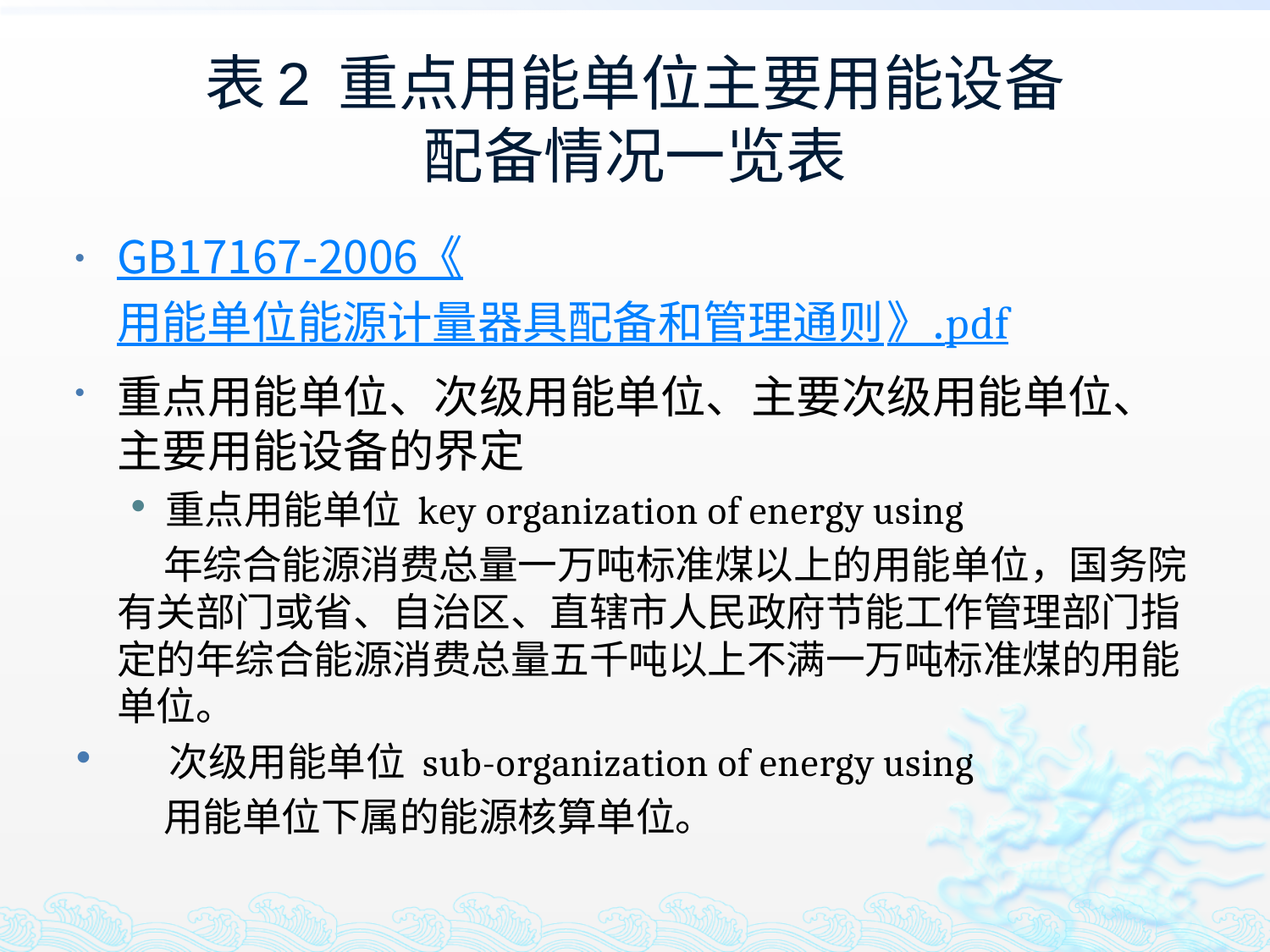

# 表2 重点用能单位主要用能设备 配备情况一览表
GB17167-2006《用能单位能源计量器具配备和管理通则》.pdf
重点用能单位、次级用能单位、主要次级用能单位、主要用能设备的界定
重点用能单位 key organization of energy using
         年综合能源消费总量一万吨标准煤以上的用能单位，国务院有关部门或省、自治区、直辖市人民政府节能工作管理部门指定的年综合能源消费总量五千吨以上不满一万吨标准煤的用能单位。
     次级用能单位 sub-organization of energy using
         用能单位下属的能源核算单位。